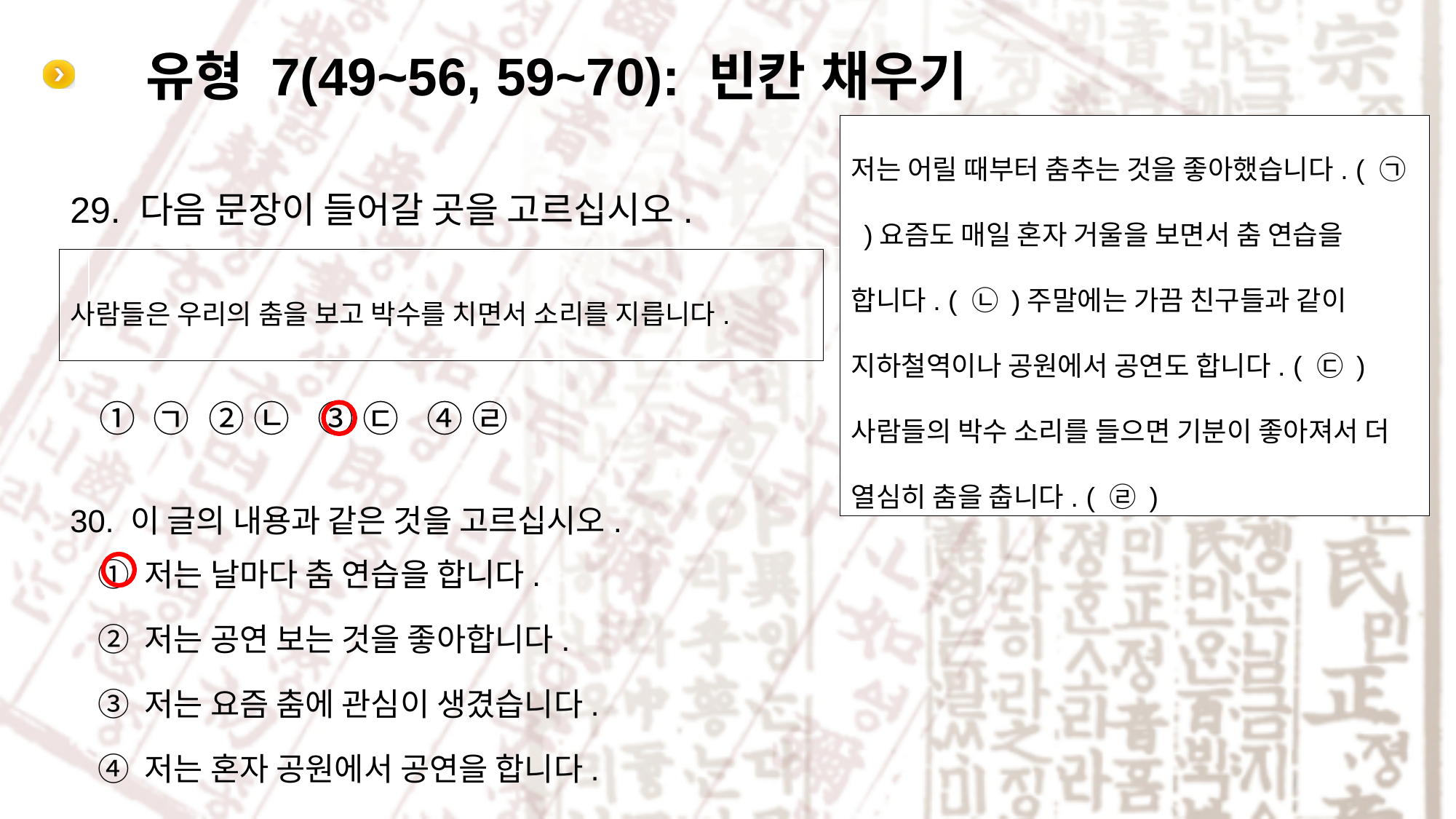

# 유형 7(49~56, 59~70): 빈칸 채우기
저는 어릴 때부터 춤추는 것을 좋아했습니다. ( ㉠ )요즘도 매일 혼자 거울을 보면서 춤 연습을 합니다. ( ㉡ )주말에는 가끔 친구들과 같이 지하철역이나 공원에서 공연도 합니다. ( ㉢ )사람들의 박수 소리를 들으면 기분이 좋아져서 더 열심히 춤을 춥니다. ( ㉣ )
29. 다음 문장이 들어갈 곳을 고르십시오.
사람들은 우리의 춤을 보고 박수를 치면서 소리를 지릅니다.
① ㉠	② ㉡	③ ㉢	④ ㉣

30. 이 글의 내용과 같은 것을 고르십시오.
① 저는 날마다 춤 연습을 합니다.
② 저는 공연 보는 것을 좋아합니다.
③ 저는 요즘 춤에 관심이 생겼습니다.
④ 저는 혼자 공원에서 공연을 합니다.